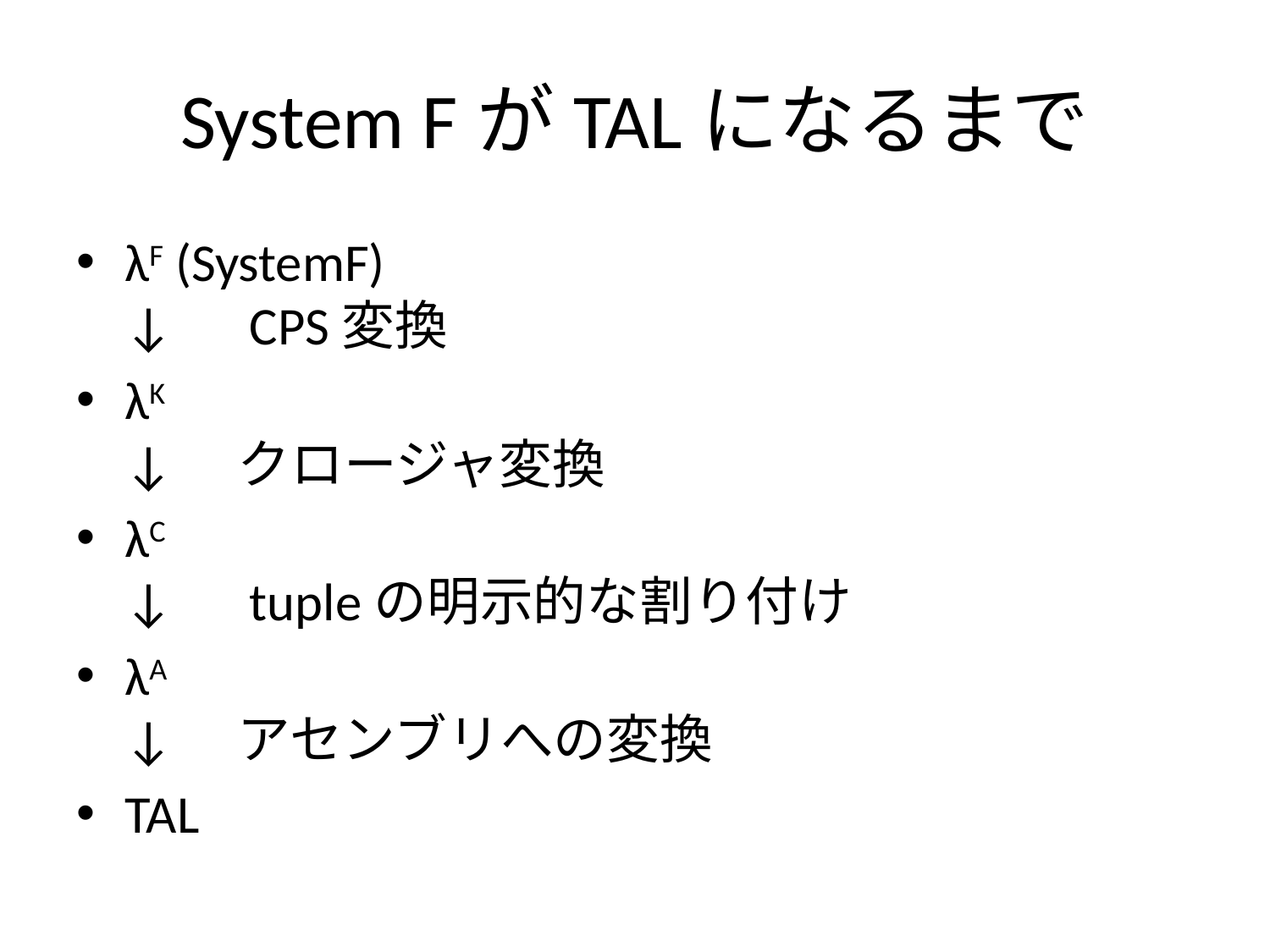

# System FがTALになるまで
λF (SystemF)
↓　CPS変換
λK
↓　クロージャ変換
λC
↓　tupleの明示的な割り付け
λA
↓　アセンブリへの変換
TAL